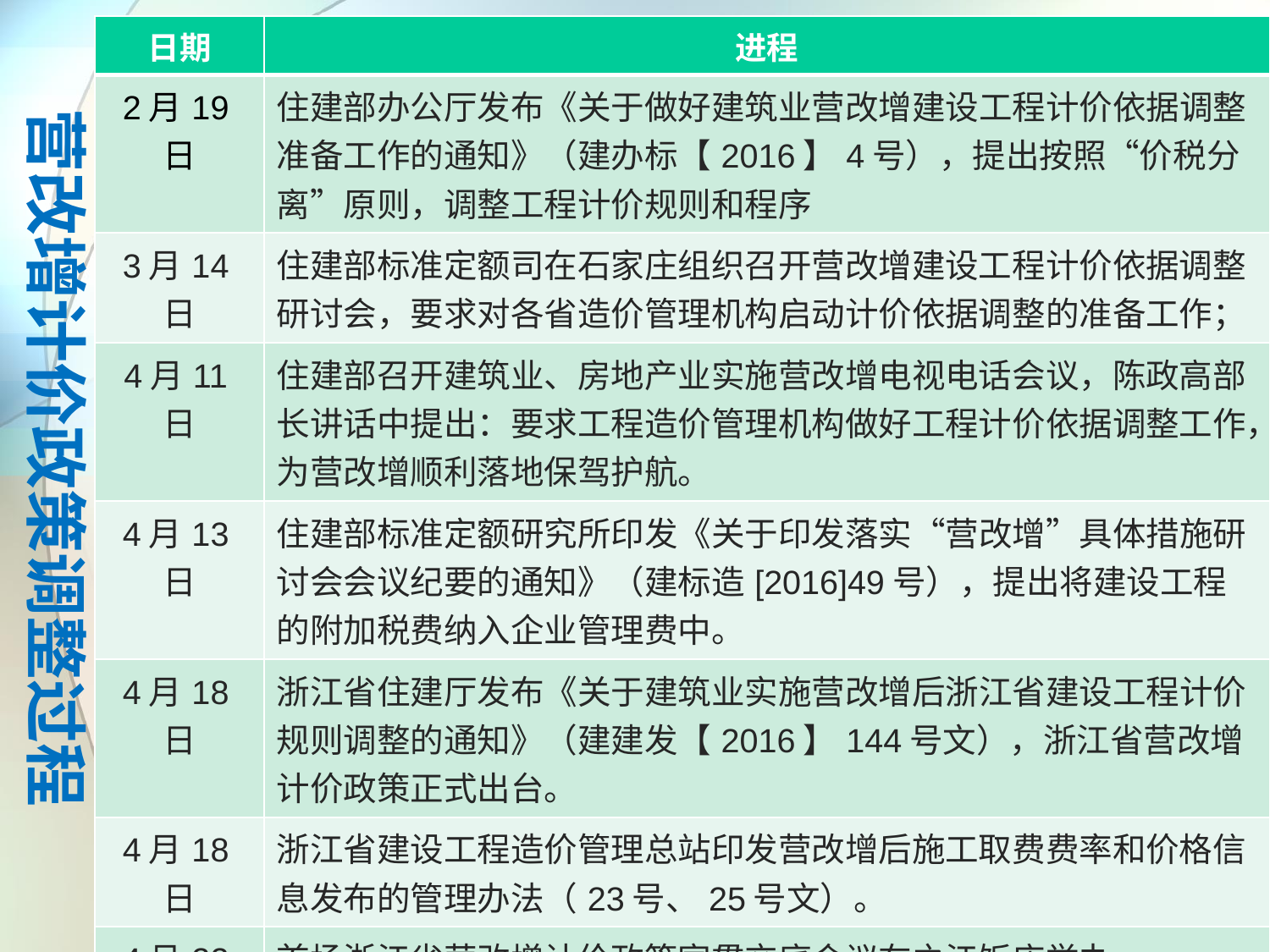

| 日期 | 进程 |
| --- | --- |
| 2月19日 | 住建部办公厅发布《关于做好建筑业营改增建设工程计价依据调整准备工作的通知》（建办标【2016】4号），提出按照“价税分离”原则，调整工程计价规则和程序 |
| 3月14日 | 住建部标准定额司在石家庄组织召开营改增建设工程计价依据调整研讨会，要求对各省造价管理机构启动计价依据调整的准备工作； |
| 4月11日 | 住建部召开建筑业、房地产业实施营改增电视电话会议，陈政高部长讲话中提出：要求工程造价管理机构做好工程计价依据调整工作，为营改增顺利落地保驾护航。 |
| 4月13日 | 住建部标准定额研究所印发《关于印发落实“营改增”具体措施研讨会会议纪要的通知》（建标造[2016]49号），提出将建设工程的附加税费纳入企业管理费中。 |
| 4月18日 | 浙江省住建厅发布《关于建筑业实施营改增后浙江省建设工程计价规则调整的通知》（建建发【2016】144号文），浙江省营改增计价政策正式出台。 |
| 4月18日 | 浙江省建设工程造价管理总站印发营改增后施工取费费率和价格信息发布的管理办法（23号、25号文）。 |
| 4月22日 | 首场浙江省营改增计价政策宣贯交底会议在之江饭店举办。 |
营改增计价政策调整过程